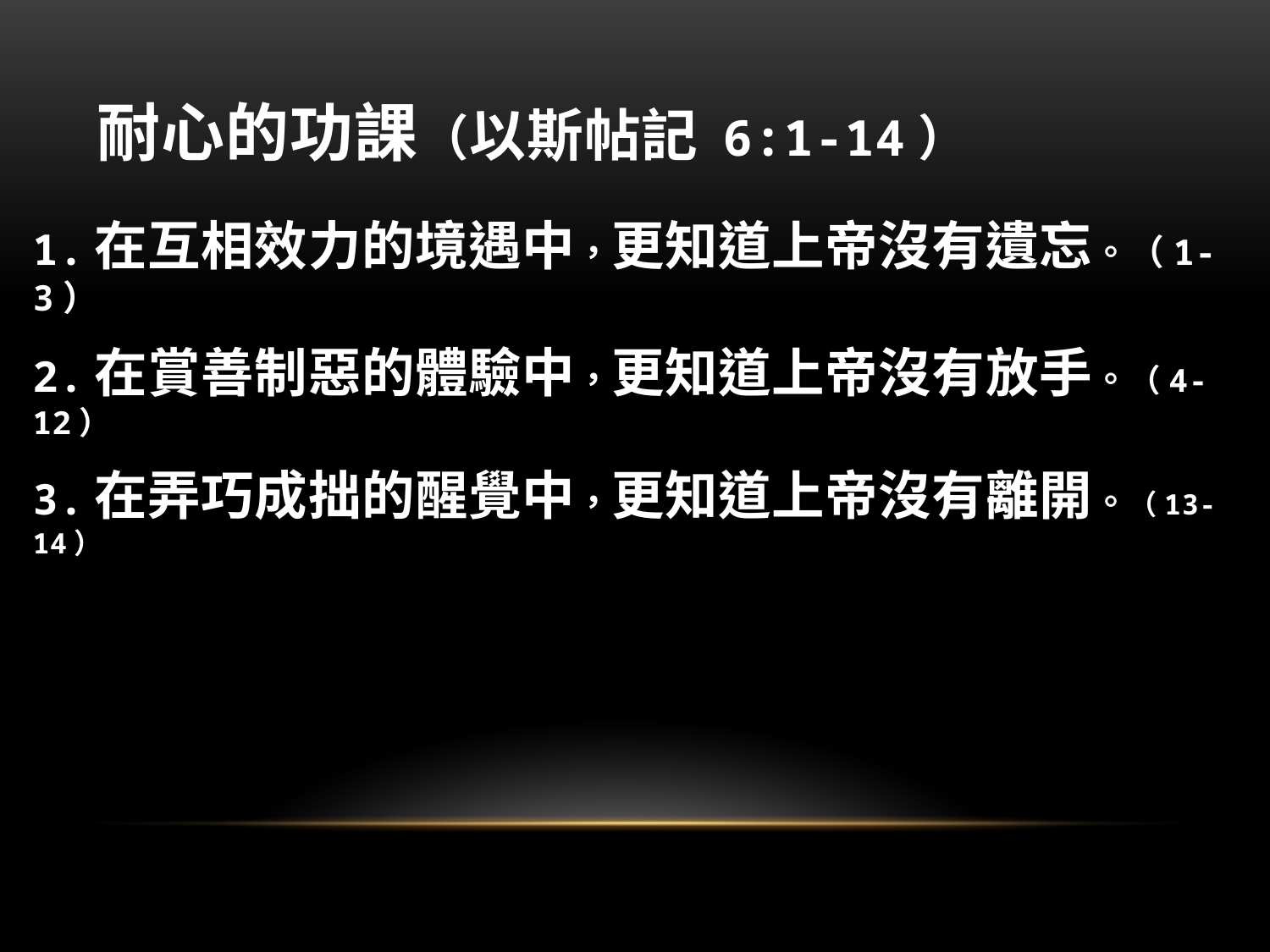

# 耐心的功課（以斯帖記 6:1-14）
1.在互相效力的境遇中，更知道上帝沒有遺忘。（1-3）
2.在賞善制惡的體驗中，更知道上帝沒有放手。（4-12）
3.在弄巧成拙的醒覺中，更知道上帝沒有離開。（13-14）